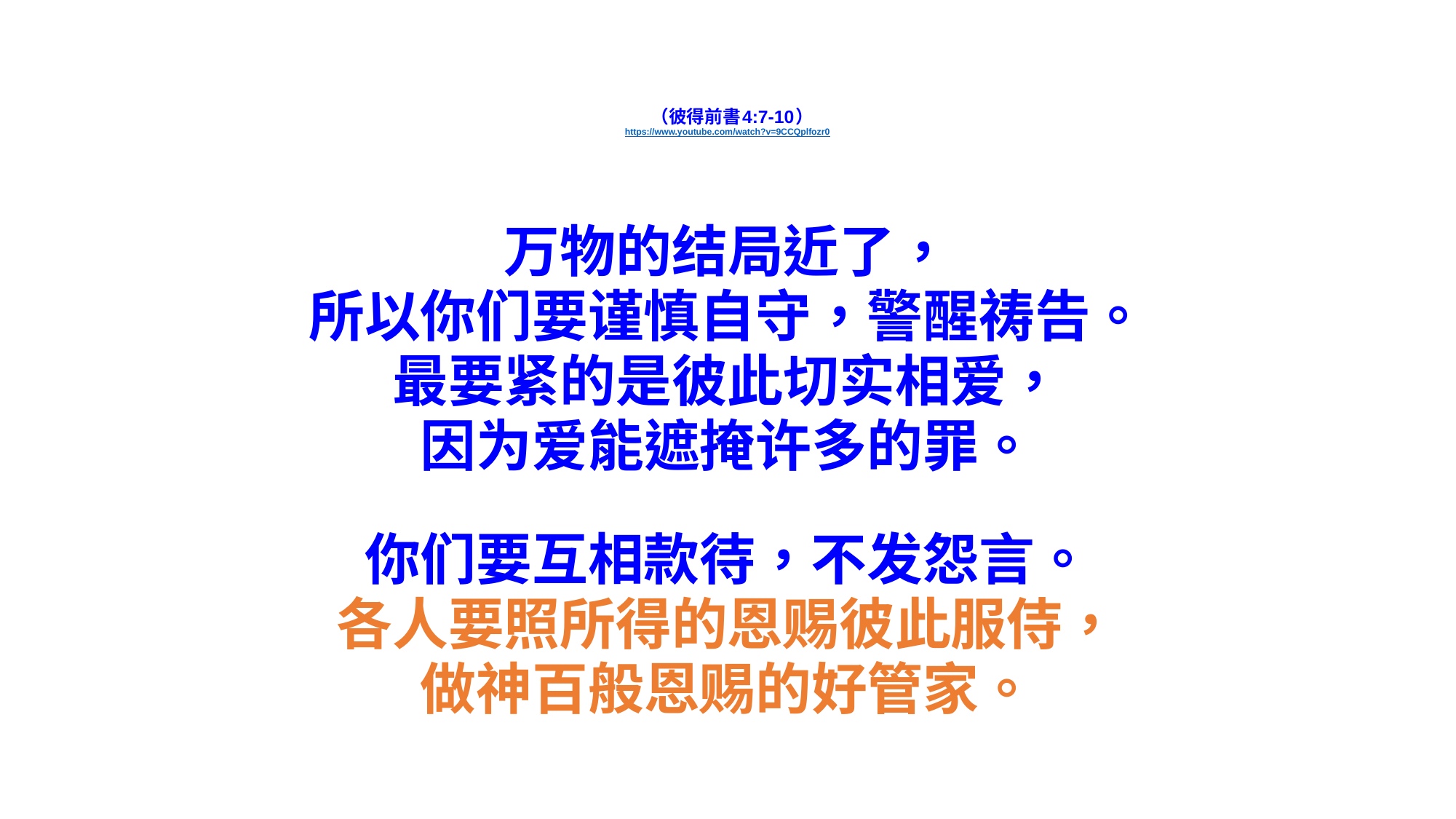

# （彼得前書4:7-10） https://www.youtube.com/watch?v=9CCQplfozr0
万物的结局近了，
所以你们要谨慎自守，警醒祷告。
最要紧的是彼此切实相爱，
因为爱能遮掩许多的罪。

你们要互相款待，不发怨言。
各人要照所得的恩赐彼此服侍，
做神百般恩赐的好管家。